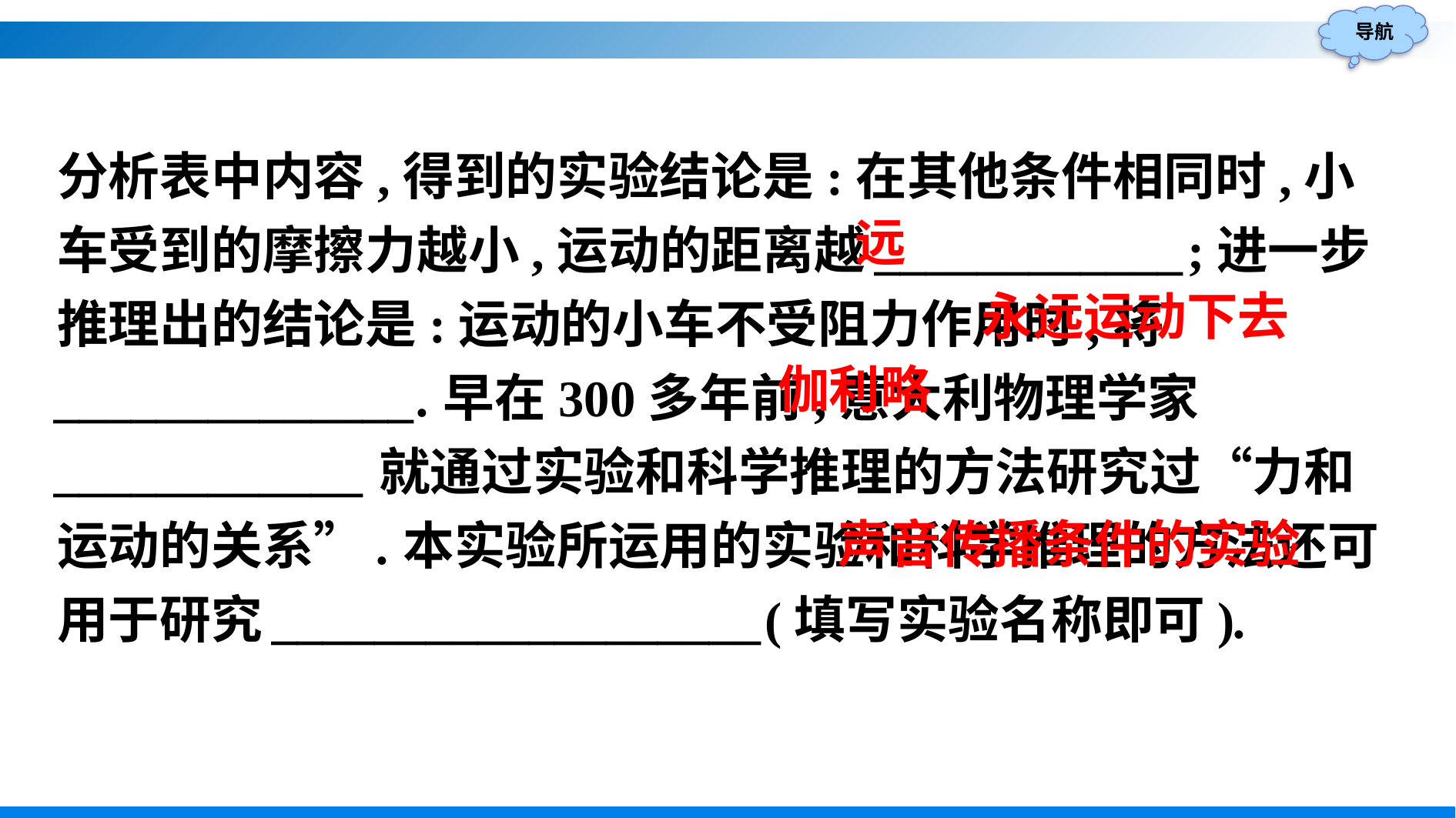

分析表中内容,得到的实验结论是:在其他条件相同时,小车受到的摩擦力越小,运动的距离越____________;进一步推理出的结论是:运动的小车不受阻力作用时,将______________.早在300多年前,意大利物理学家____________就通过实验和科学推理的方法研究过“力和运动的关系”.本实验所运用的实验和科学推理的方法还可用于研究___________________(填写实验名称即可).
远
永远运动下去
伽利略
声音传播条件的实验